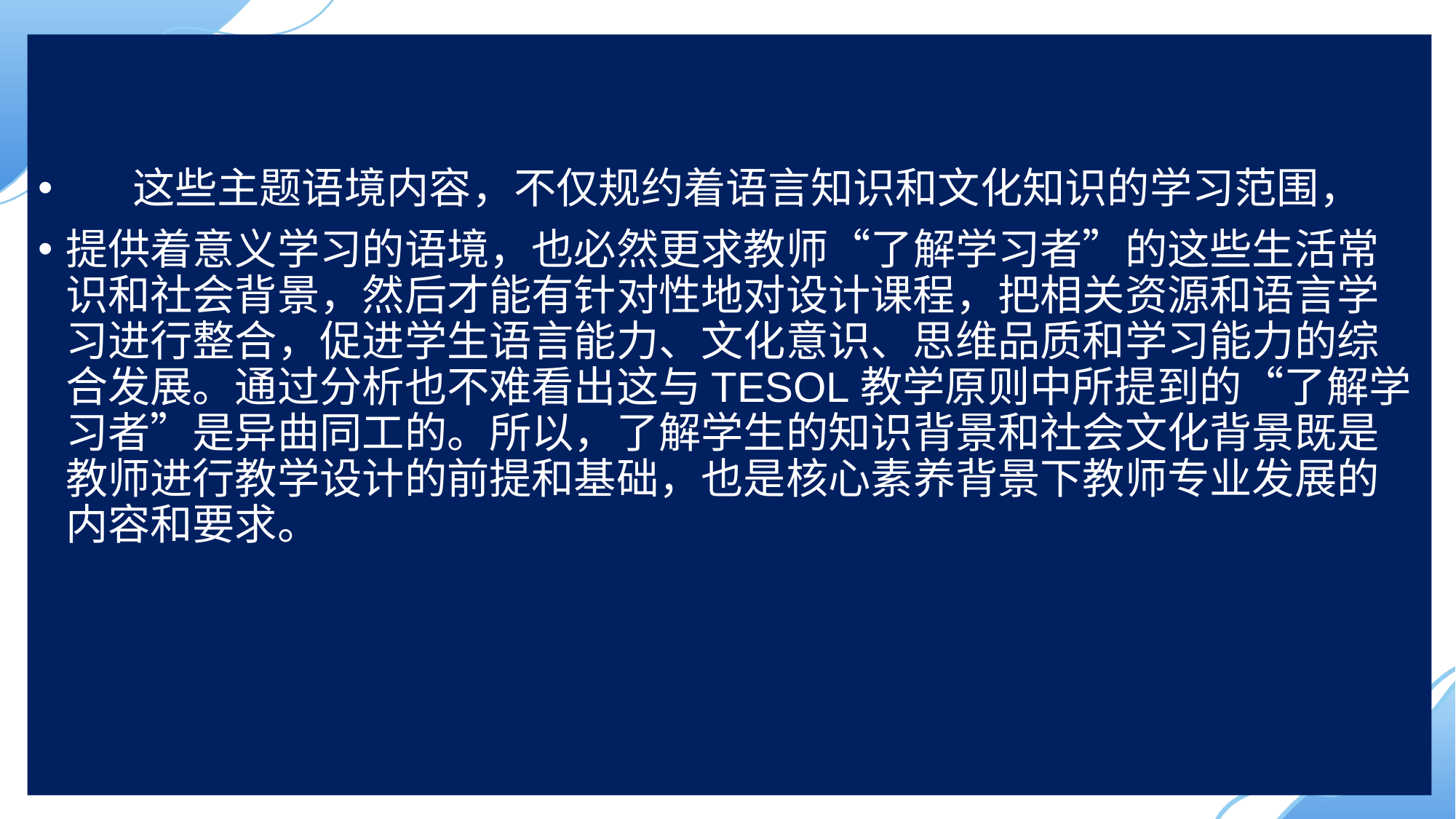

这些主题语境内容，不仅规约着语言知识和文化知识的学习范围，
提供着意义学习的语境，也必然更求教师“了解学习者”的这些生活常识和社会背景，然后才能有针对性地对设计课程，把相关资源和语言学习进行整合，促进学生语言能力、文化意识、思维品质和学习能力的综合发展。通过分析也不难看出这与TESOL教学原则中所提到的“了解学习者”是异曲同工的。所以，了解学生的知识背景和社会文化背景既是教师进行教学设计的前提和基础，也是核心素养背景下教师专业发展的内容和要求。